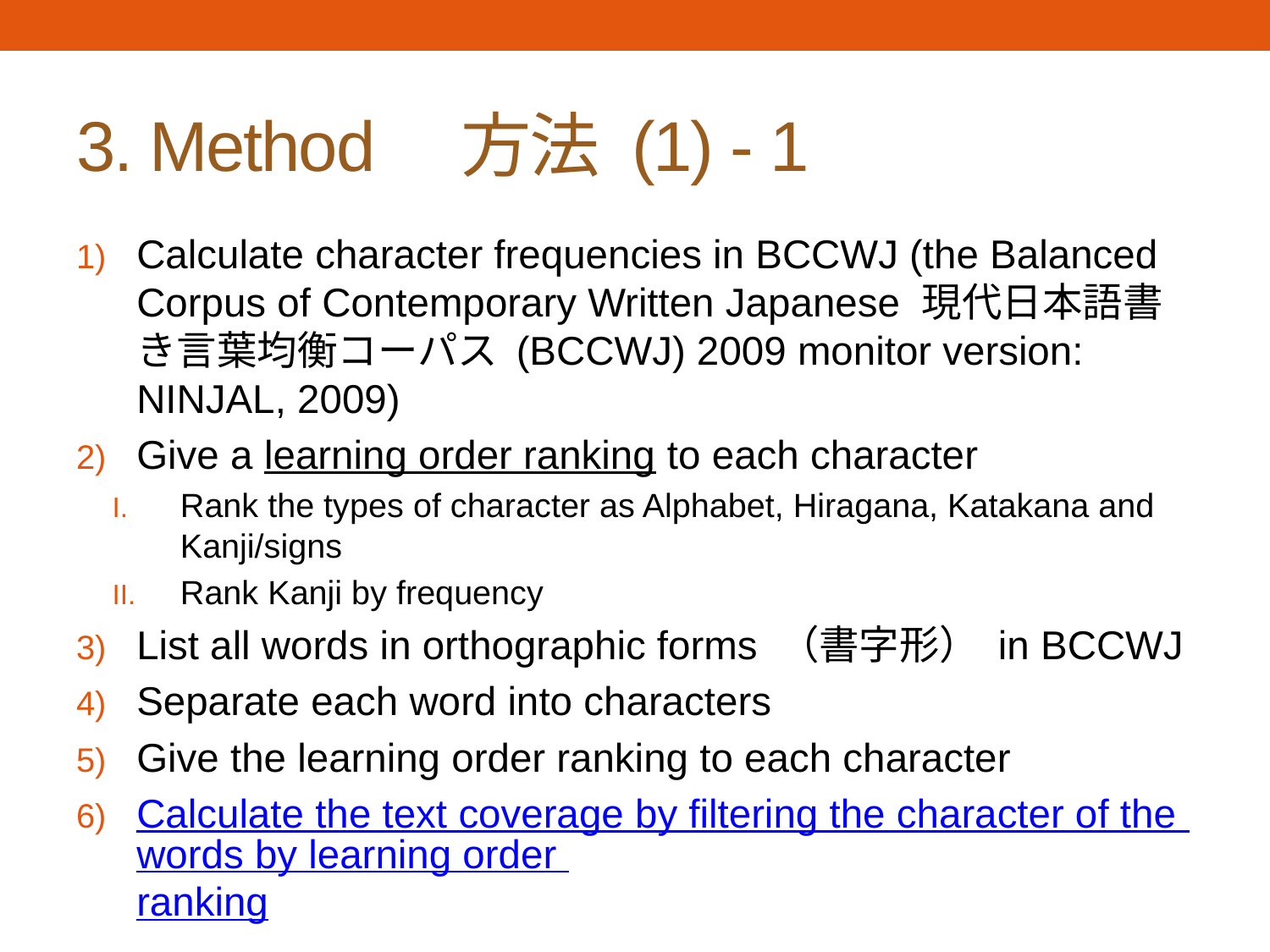

# 3. Method　方法 (1) - 1
Calculate character frequencies in BCCWJ (the Balanced Corpus of Contemporary Written Japanese 現代日本語書き言葉均衡コーパス (BCCWJ) 2009 monitor version: NINJAL, 2009)
Give a learning order ranking to each character
Rank the types of character as Alphabet, Hiragana, Katakana and Kanji/signs
Rank Kanji by frequency
List all words in orthographic forms （書字形） in BCCWJ
Separate each word into characters
Give the learning order ranking to each character
Calculate the text coverage by filtering the character of the words by learning order ranking